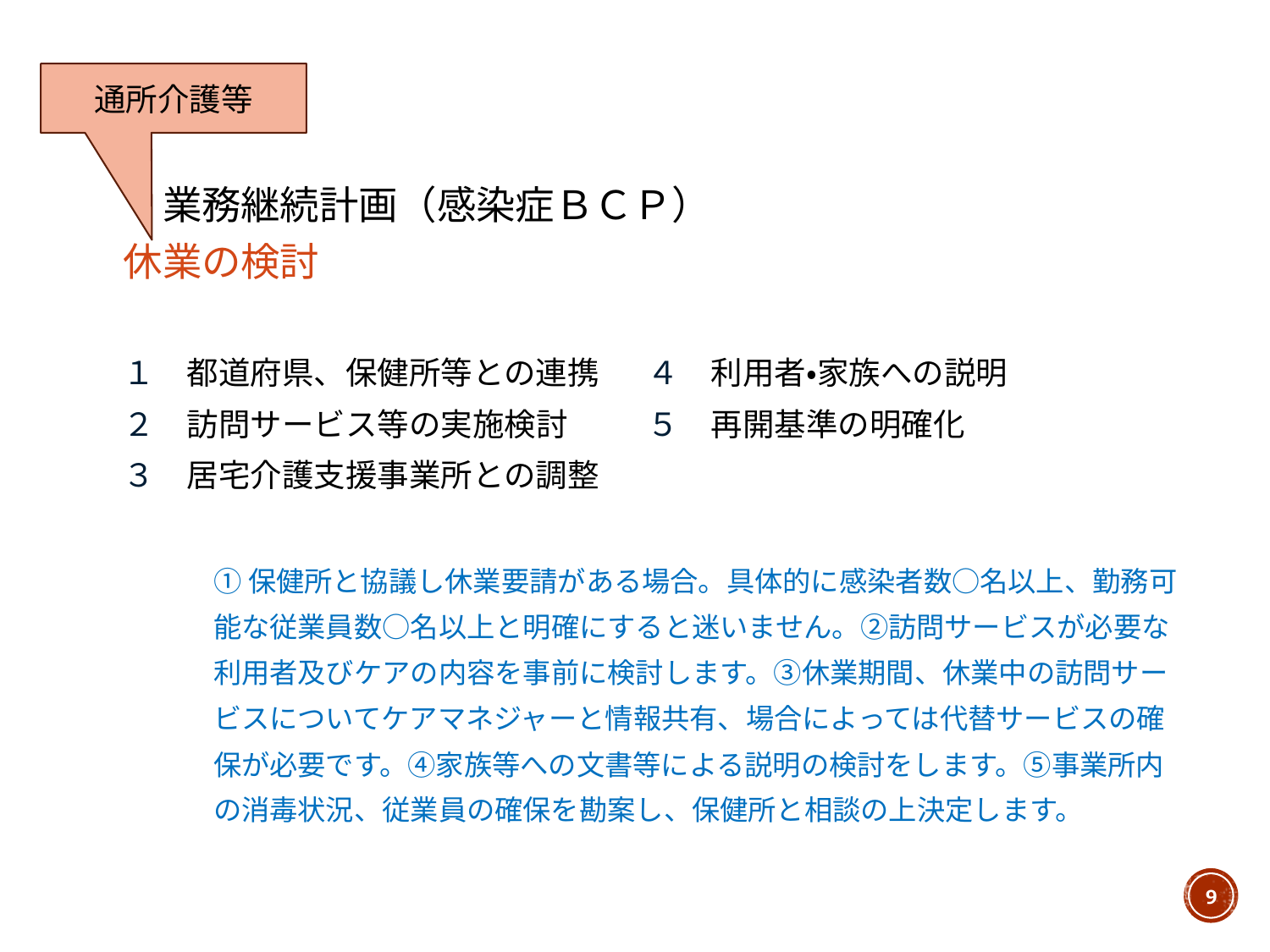

通所介護等
# 業務継続計画（感染症ＢＣＰ） 休業の検討
１　都道府県、保健所等との連携
２　訪問サービス等の実施検討
３　居宅介護支援事業所との調整
４　利用者・家族への説明
５　再開基準の明確化
①保健所と協議し休業要請がある場合。具体的に感染者数○名以上、勤務可能な従業員数○名以上と明確にすると迷いません。②訪問サービスが必要な利用者及びケアの内容を事前に検討します。③休業期間、休業中の訪問サービスについてケアマネジャーと情報共有、場合によっては代替サービスの確保が必要です。④家族等への文書等による説明の検討をします。⑤事業所内の消毒状況、従業員の確保を勘案し、保健所と相談の上決定します。
9